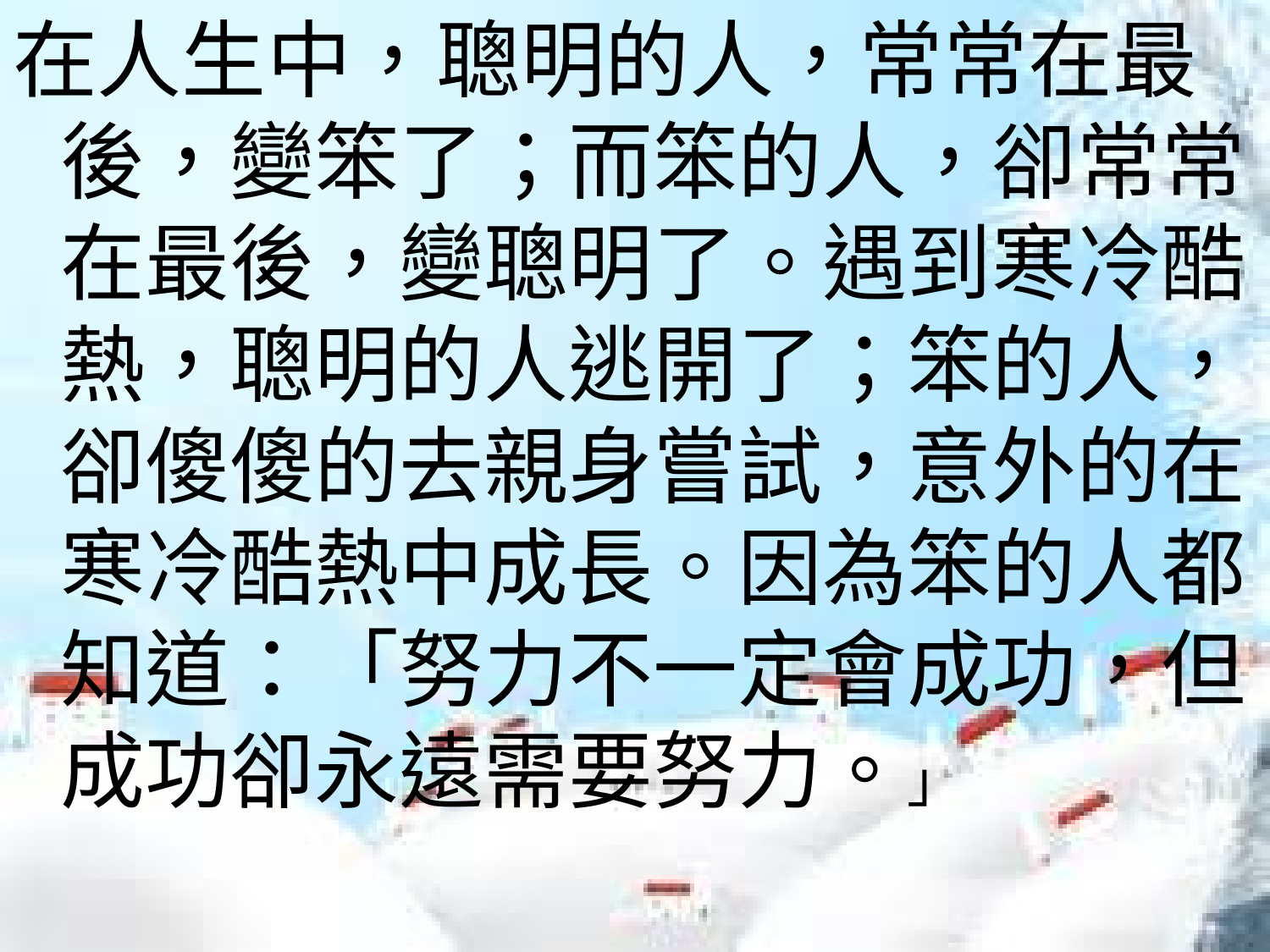

在人生中，聰明的人，常常在最後，變笨了；而笨的人，卻常常在最後，變聰明了。遇到寒冷酷熱，聰明的人逃開了；笨的人，卻傻傻的去親身嘗試，意外的在寒冷酷熱中成長。因為笨的人都知道：「努力不一定會成功，但成功卻永遠需要努力。」